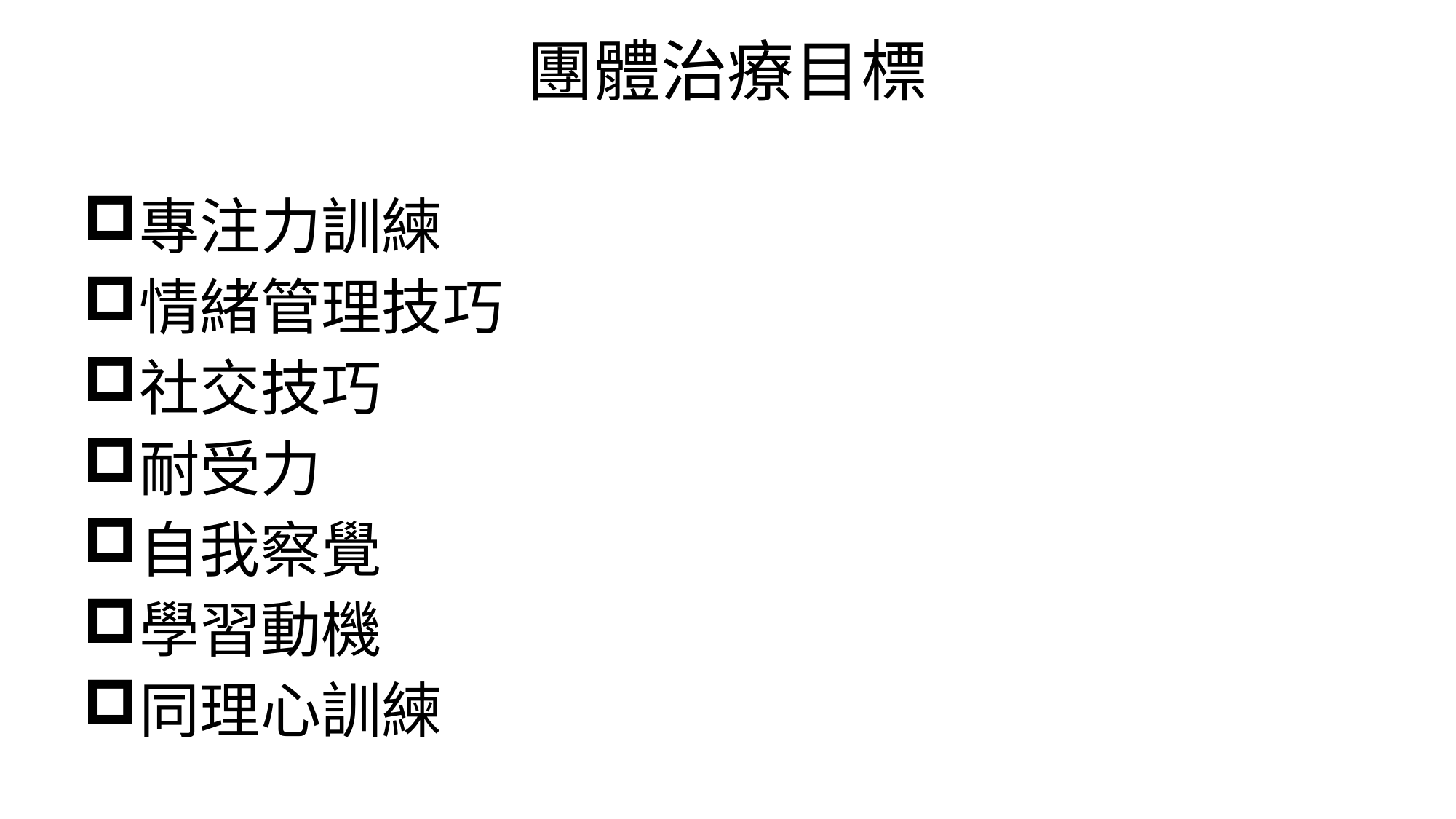

# 團體治療目標
專注力訓練
情緒管理技巧
社交技巧
耐受力
自我察覺
學習動機
同理心訓練